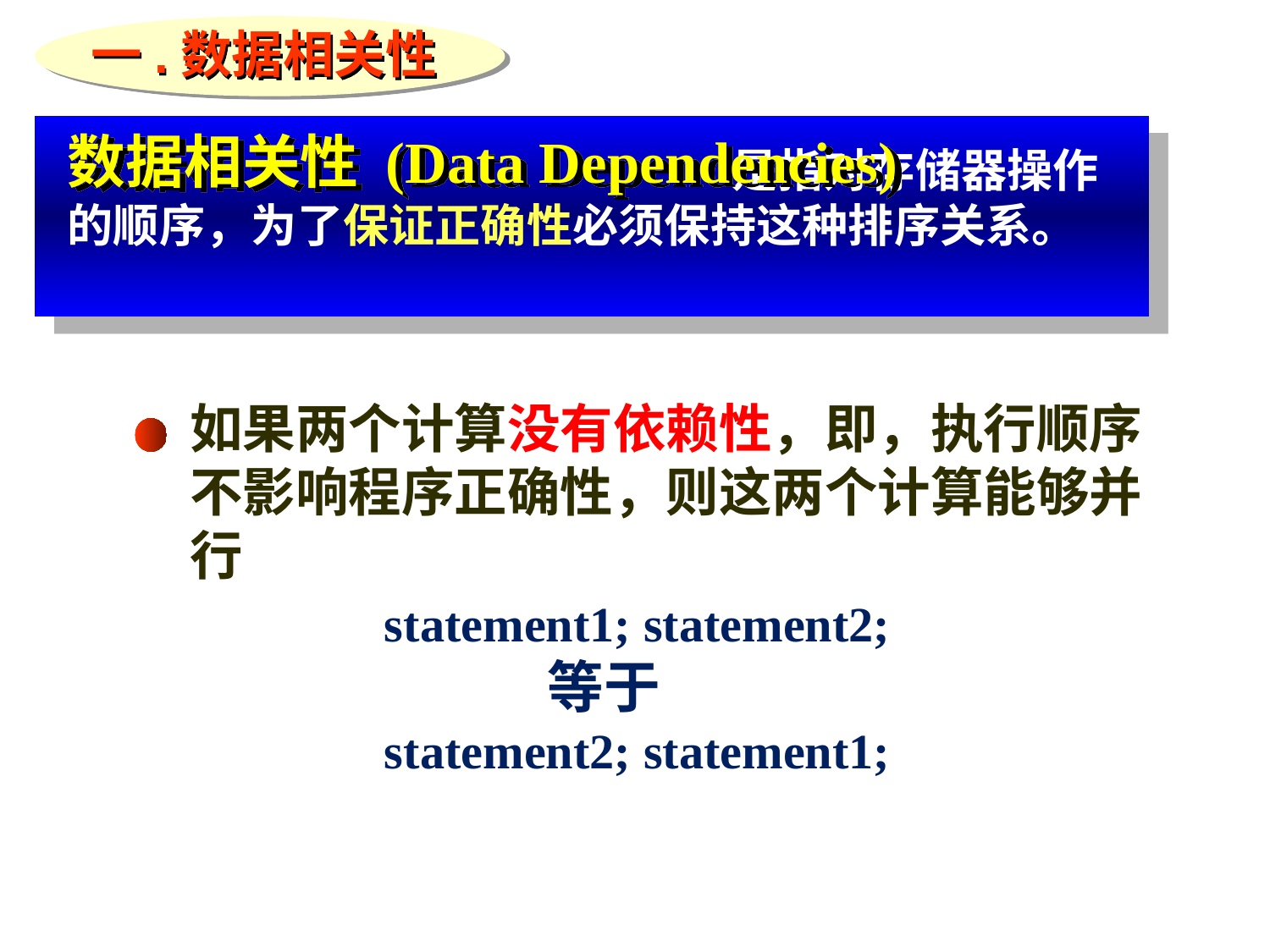

一.数据相关性

数据相关性 (Data Dependencies)
				              是指对存储器操作的顺序，为了保证正确性必须保持这种排序关系。
如果两个计算没有依赖性，即，执行顺序不影响程序正确性，则这两个计算能够并行

statement1; statement2;
	  等于
statement2; statement1;